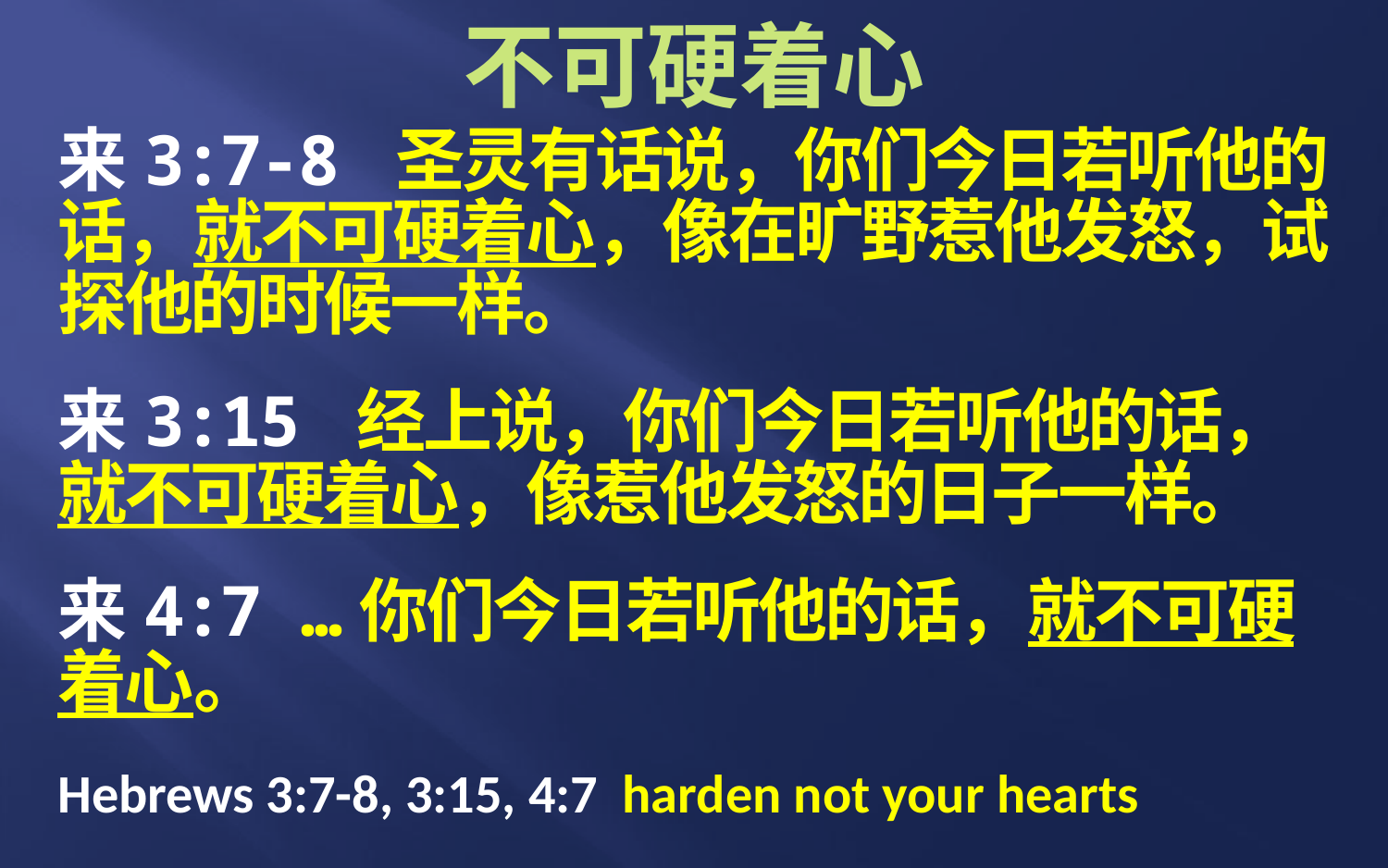

# 不可硬着心
来3:7-8 圣灵有话说，你们今日若听他的话，就不可硬着心，像在旷野惹他发怒，试探他的时候一样。
来3:15 经上说，你们今日若听他的话，就不可硬着心，像惹他发怒的日子一样。
来4:7 …你们今日若听他的话，就不可硬着心。
Hebrews 3:7-8, 3:15, 4:7  harden not your hearts